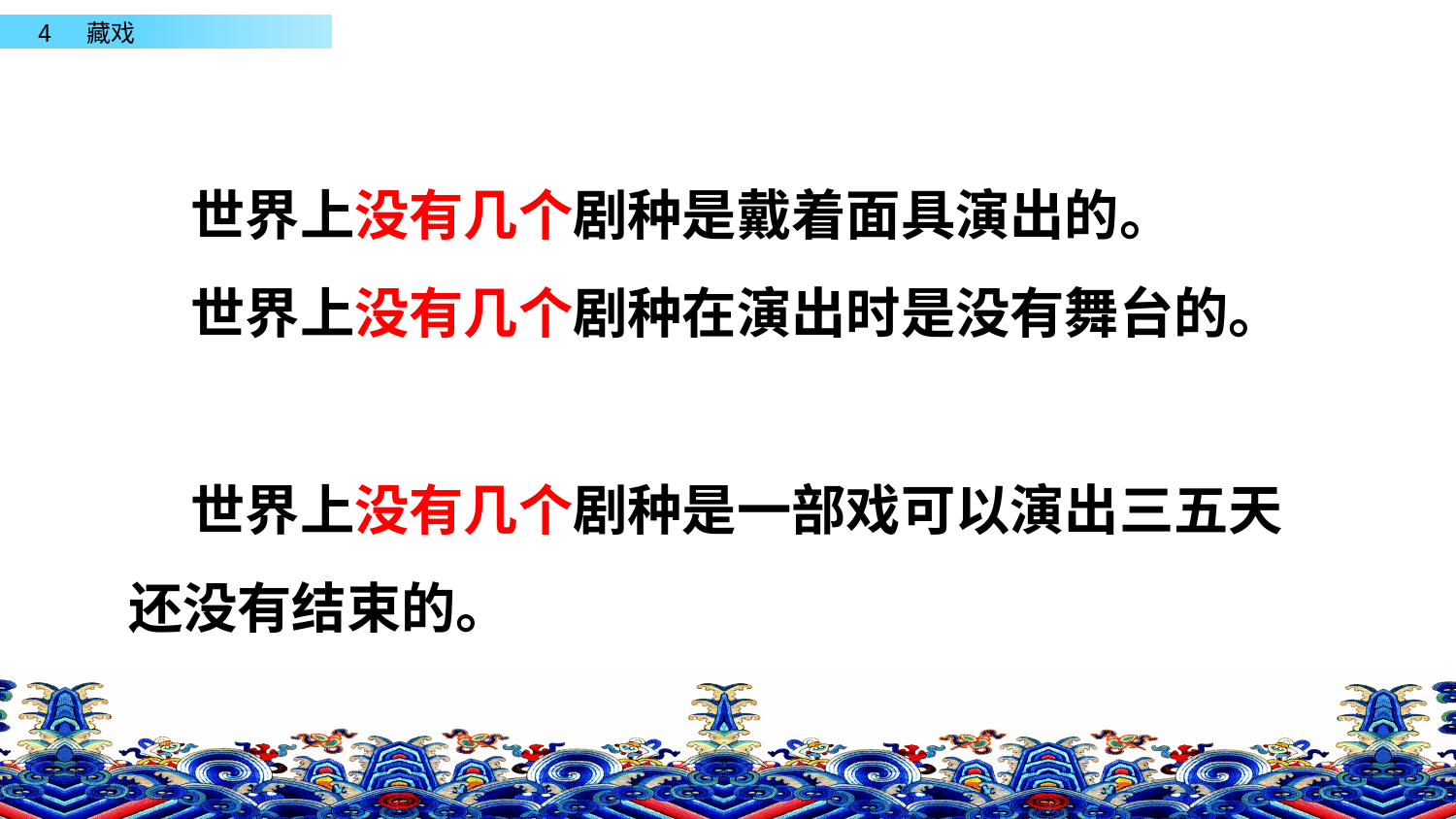

世界上没有几个剧种是戴着面具演出的。
    世界上没有几个剧种在演出时是没有舞台的。
    世界上没有几个剧种是一部戏可以演出三五天还没有结束的。